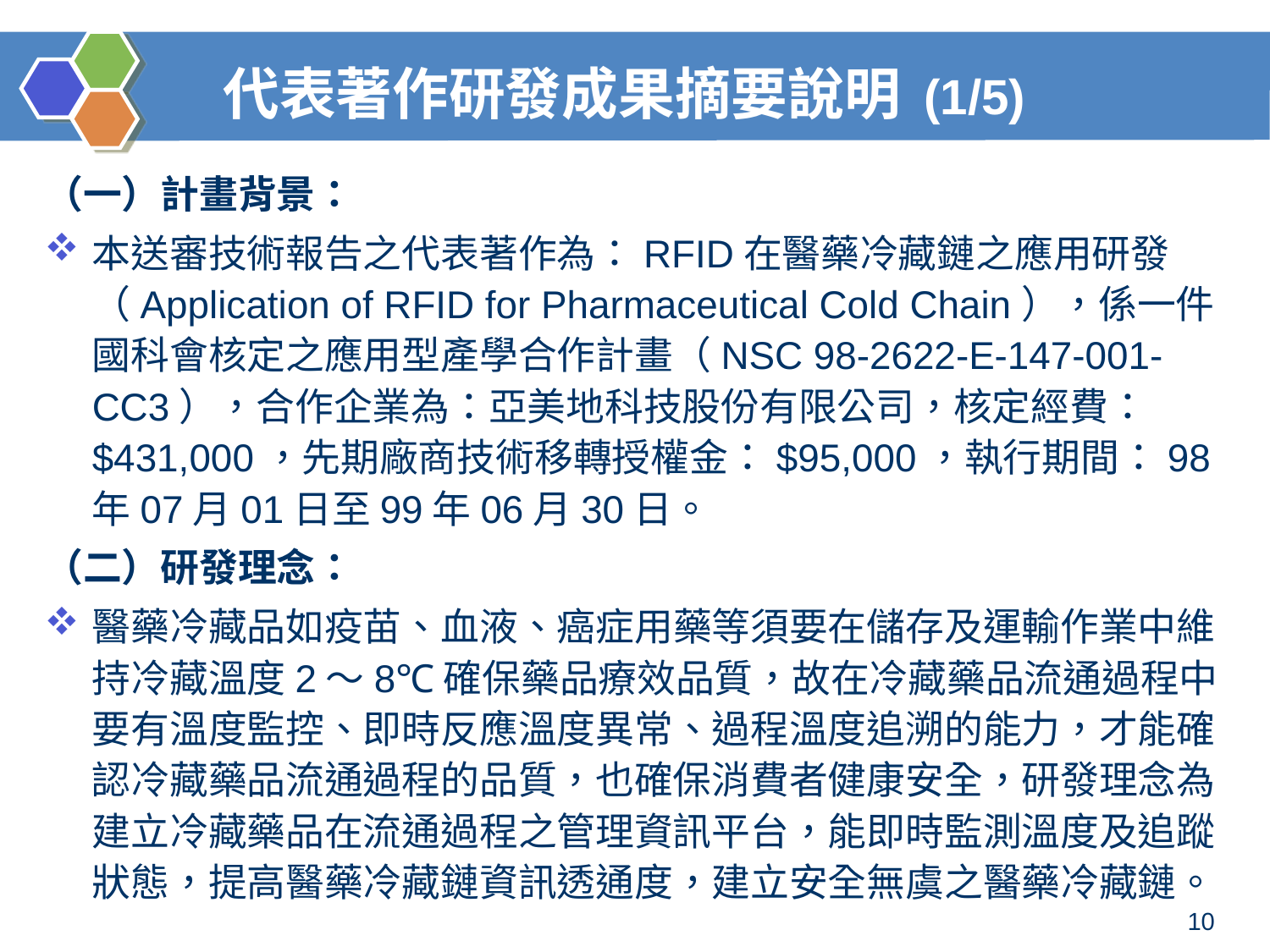

# 代表著作研發成果摘要說明 (1/5)
（一）計畫背景：
本送審技術報告之代表著作為：RFID在醫藥冷藏鏈之應用研發（Application of RFID for Pharmaceutical Cold Chain），係一件國科會核定之應用型產學合作計畫（NSC 98-2622-E-147-001-CC3），合作企業為：亞美地科技股份有限公司，核定經費：$431,000，先期廠商技術移轉授權金：$95,000，執行期間：98年07月01日至99年06月30日。
（二）研發理念：
醫藥冷藏品如疫苗、血液、癌症用藥等須要在儲存及運輸作業中維持冷藏溫度2～8℃確保藥品療效品質，故在冷藏藥品流通過程中要有溫度監控、即時反應溫度異常、過程溫度追溯的能力，才能確認冷藏藥品流通過程的品質，也確保消費者健康安全，研發理念為建立冷藏藥品在流通過程之管理資訊平台，能即時監測溫度及追蹤狀態，提高醫藥冷藏鏈資訊透通度，建立安全無虞之醫藥冷藏鏈。
10